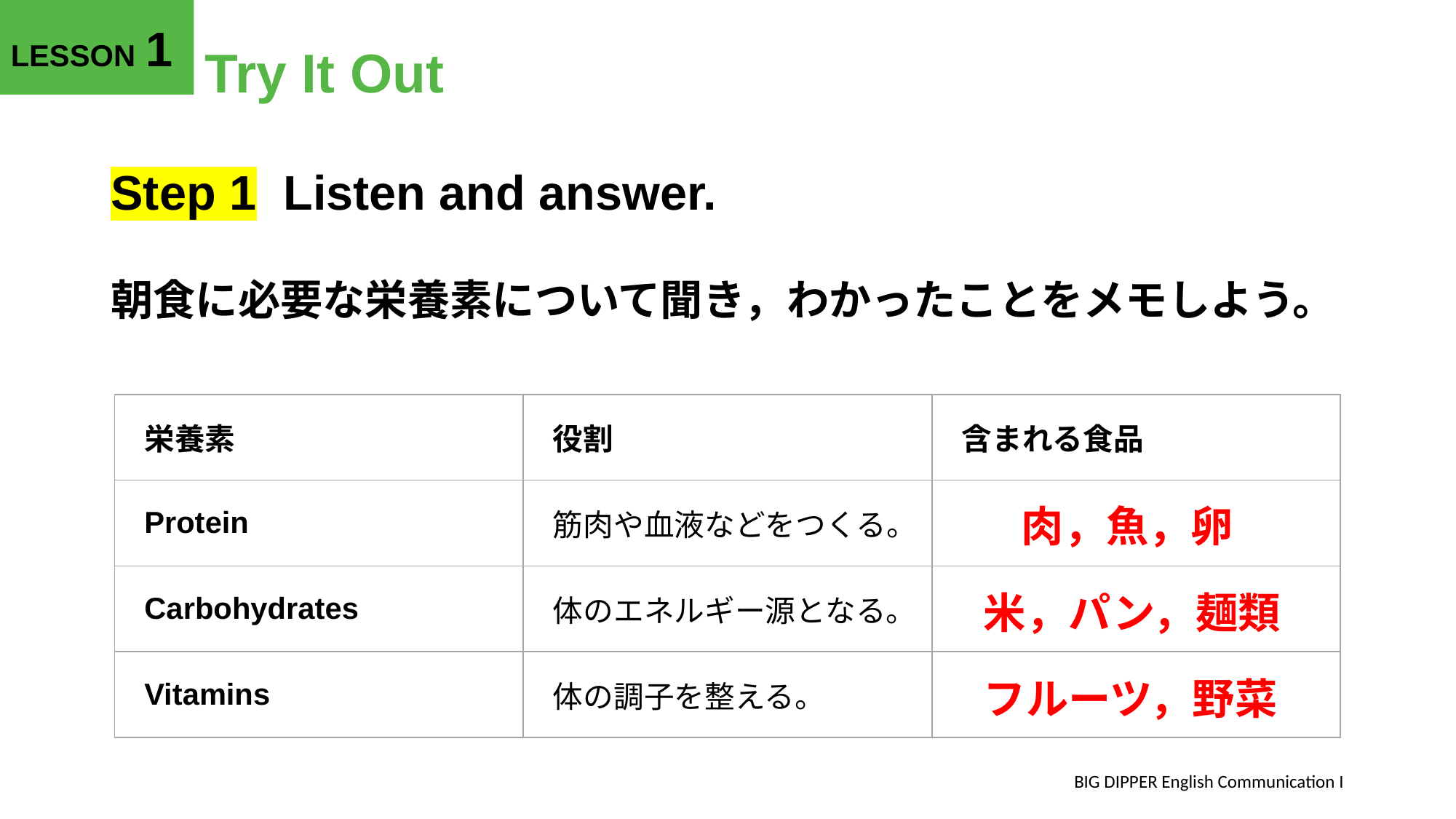

# Try It Out
Step 1  Listen and answer.
朝食に必要な栄養素について聞き，わかったことをメモしよう。

| 栄養素 | 役割 | 含まれる食品 |
| --- | --- | --- |
| Protein | 筋肉や血液などをつくる。 |  |
| Carbohydrates | 体のエネルギー源となる。 |  |
| Vitamins | 体の調子を整える。 |  |
肉，魚，卵
米，パン，麺類
フルーツ，野菜
BIG DIPPER English Communication I